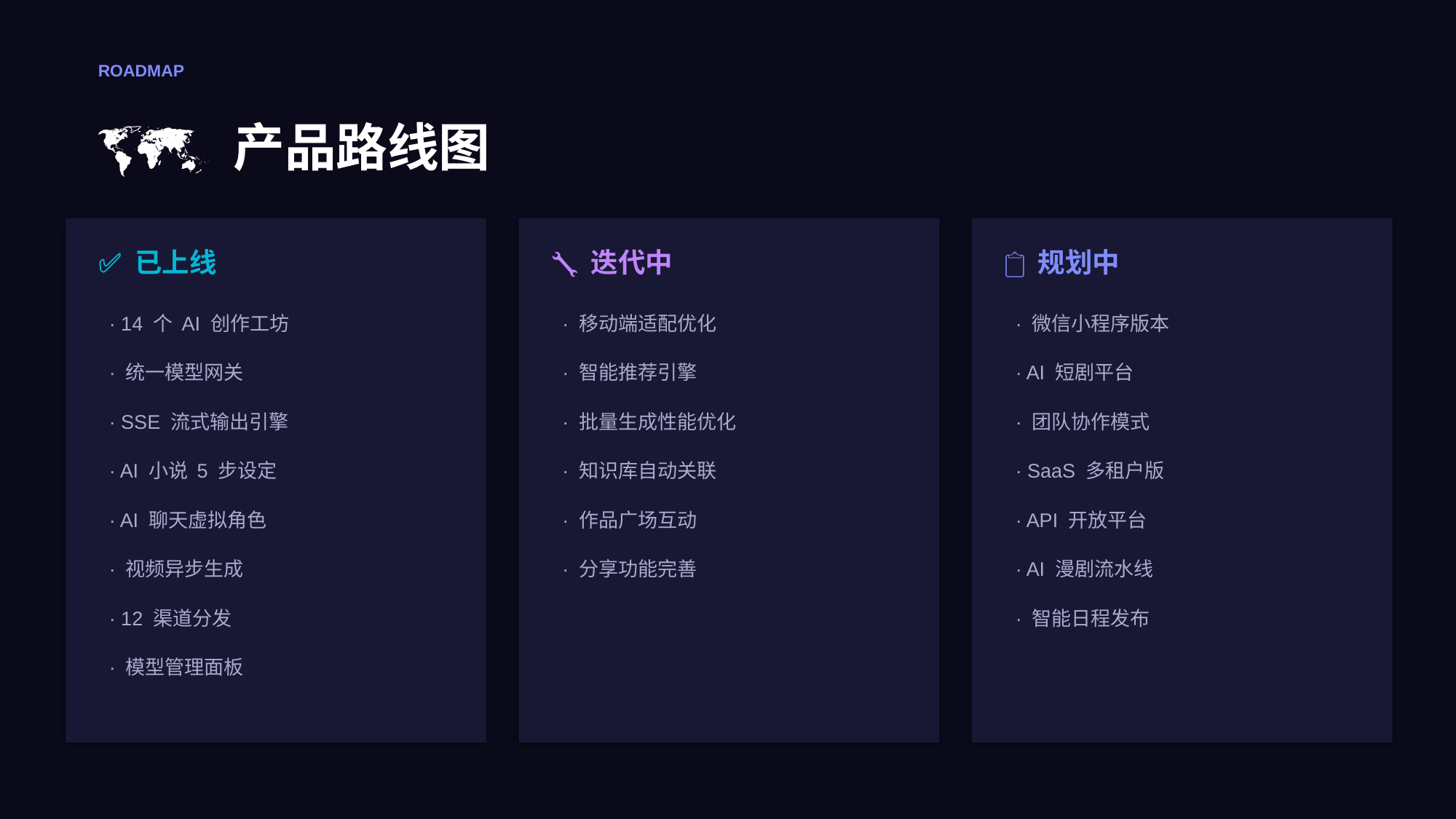

ROADMAP
🗺️ 产品路线图

✅ 已上线
🔧 迭代中
📋 规划中
· 14 个 AI 创作工坊
· 移动端适配优化
· 微信小程序版本
· 统一模型网关
· 智能推荐引擎
· AI 短剧平台
· SSE 流式输出引擎
· 批量生成性能优化
· 团队协作模式
· AI 小说 5 步设定
· 知识库自动关联
· SaaS 多租户版
· AI 聊天虚拟角色
· 作品广场互动
· API 开放平台
· 视频异步生成
· 分享功能完善
· AI 漫剧流水线
· 12 渠道分发
· 智能日程发布
· 模型管理面板